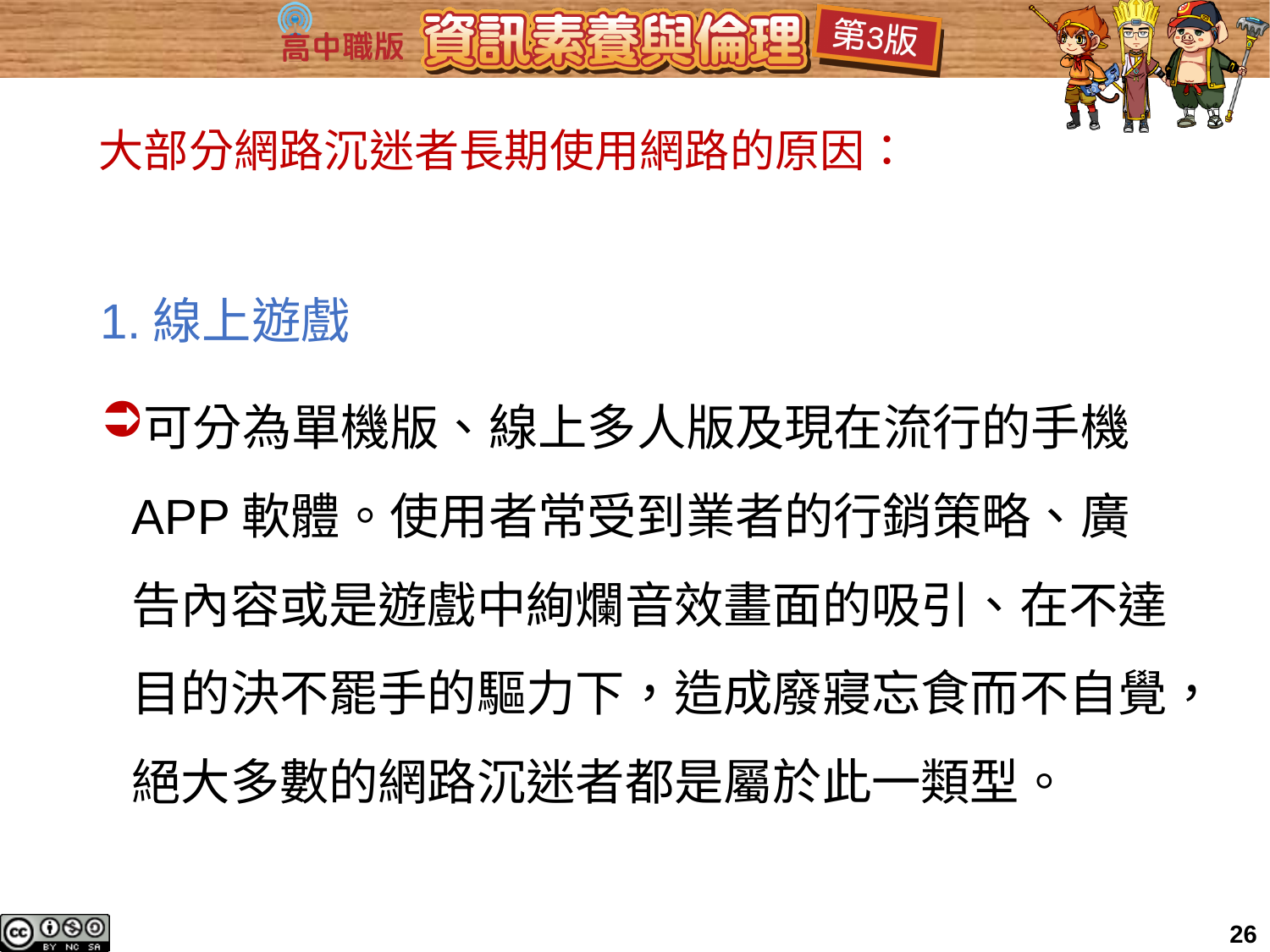

# 大部分網路沉迷者長期使用網路的原因：
1.線上遊戲
可分為單機版、線上多人版及現在流行的手機APP軟體。使用者常受到業者的行銷策略、廣告內容或是遊戲中絢爛音效畫面的吸引、在不達目的決不罷手的驅力下，造成廢寢忘食而不自覺，絕大多數的網路沉迷者都是屬於此一類型。
26